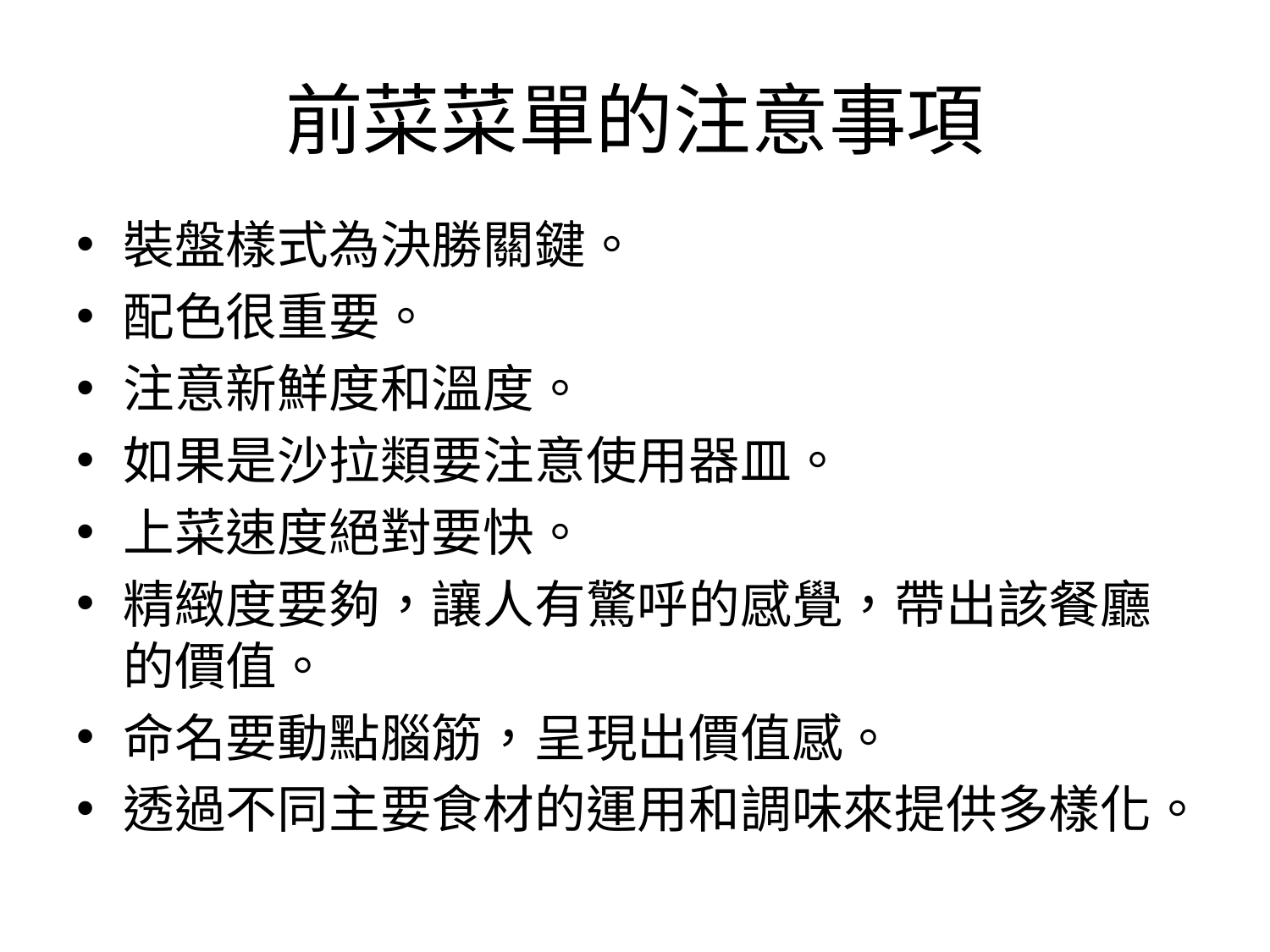

# 前菜菜單的注意事項
裝盤樣式為決勝關鍵。
配色很重要。
注意新鮮度和溫度。
如果是沙拉類要注意使用器皿。
上菜速度絕對要快。
精緻度要夠，讓人有驚呼的感覺，帶出該餐廳的價值。
命名要動點腦筋，呈現出價值感。
透過不同主要食材的運用和調味來提供多樣化。